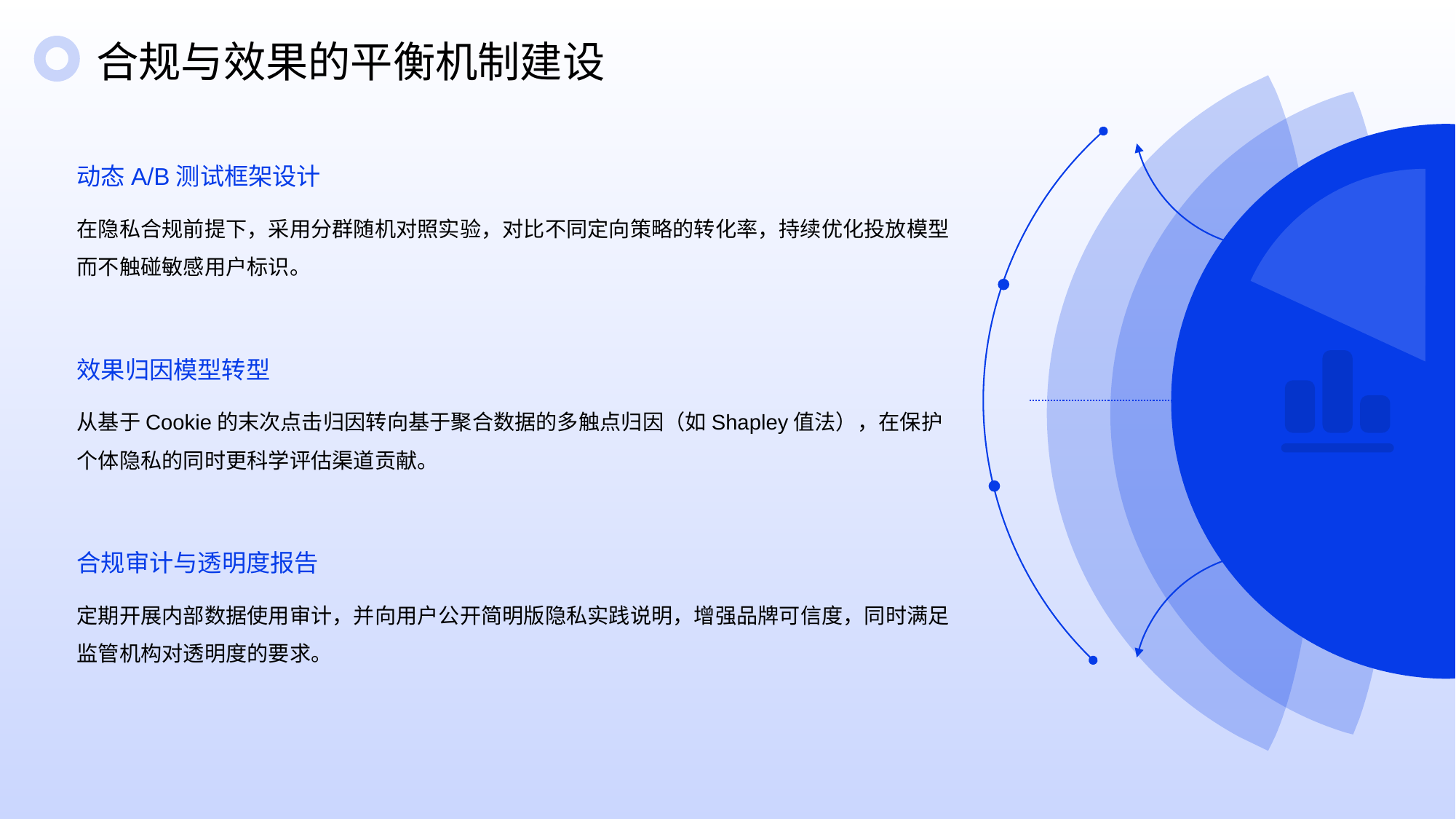

合规与效果的平衡机制建设

动态A/B测试框架设计

在隐私合规前提下，采用分群随机对照实验，对比不同定向策略的转化率，持续优化投放模型而不触碰敏感用户标识。

效果归因模型转型

从基于Cookie的末次点击归因转向基于聚合数据的多触点归因（如Shapley值法），在保护个体隐私的同时更科学评估渠道贡献。

合规审计与透明度报告

定期开展内部数据使用审计，并向用户公开简明版隐私实践说明，增强品牌可信度，同时满足监管机构对透明度的要求。